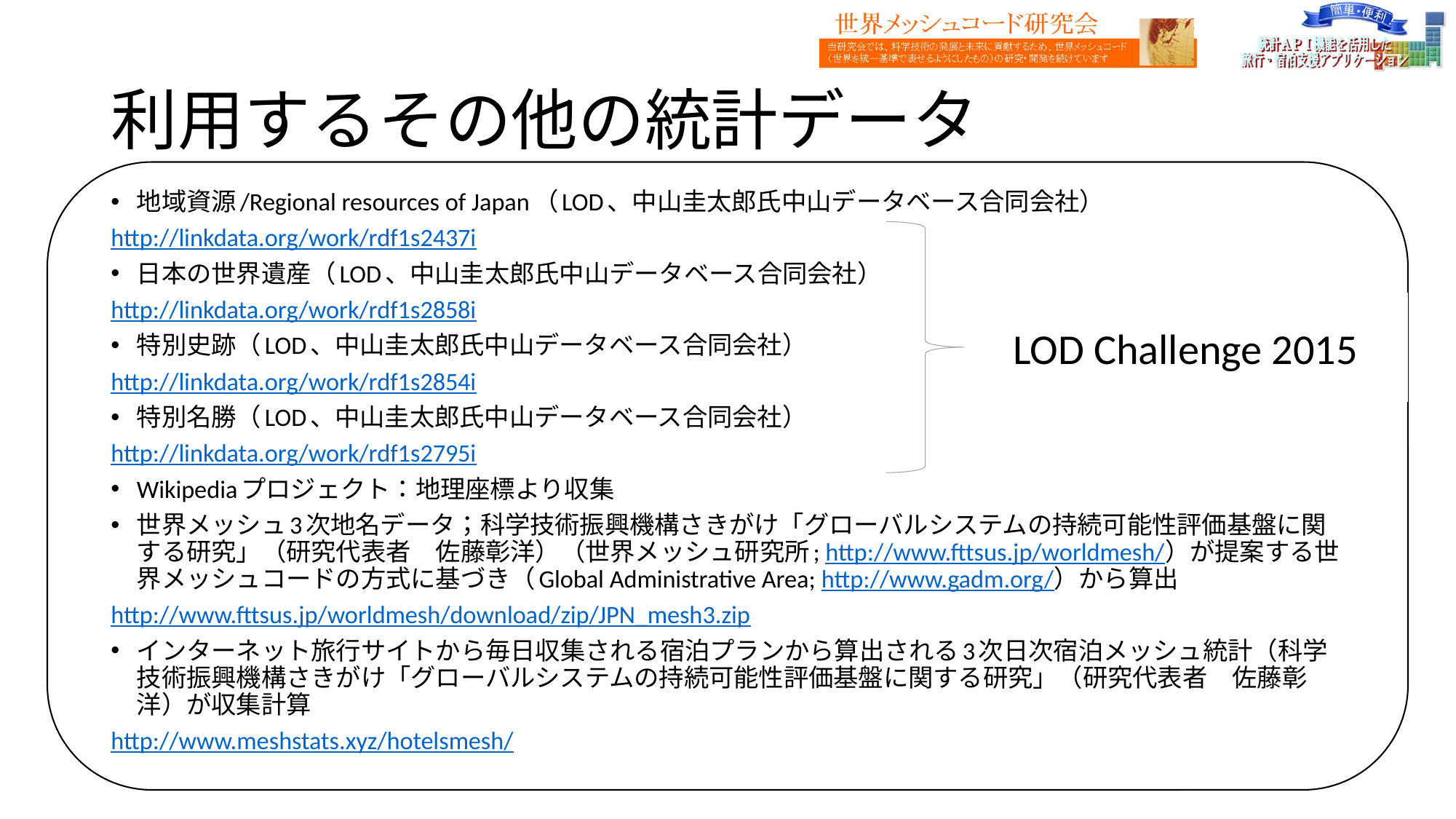

# 利用するその他の統計データ

地域資源/Regional resources of Japan（LOD、中山圭太郎氏中山データベース合同会社）
http://linkdata.org/work/rdf1s2437i
日本の世界遺産（LOD、中山圭太郎氏中山データベース合同会社）
http://linkdata.org/work/rdf1s2858i
特別史跡（LOD、中山圭太郎氏中山データベース合同会社）
http://linkdata.org/work/rdf1s2854i
特別名勝（LOD、中山圭太郎氏中山データベース合同会社）
http://linkdata.org/work/rdf1s2795i
Wikipediaプロジェクト：地理座標より収集
世界メッシュ3次地名データ；科学技術振興機構さきがけ「グローバルシステムの持続可能性評価基盤に関する研究」（研究代表者　佐藤彰洋）（世界メッシュ研究所; http://www.fttsus.jp/worldmesh/）が提案する世界メッシュコードの方式に基づき（Global Administrative Area; http://www.gadm.org/）から算出
http://www.fttsus.jp/worldmesh/download/zip/JPN_mesh3.zip
インターネット旅行サイトから毎日収集される宿泊プランから算出される3次日次宿泊メッシュ統計（科学技術振興機構さきがけ「グローバルシステムの持続可能性評価基盤に関する研究」（研究代表者　佐藤彰洋）が収集計算
http://www.meshstats.xyz/hotelsmesh/

LOD Challenge 2015